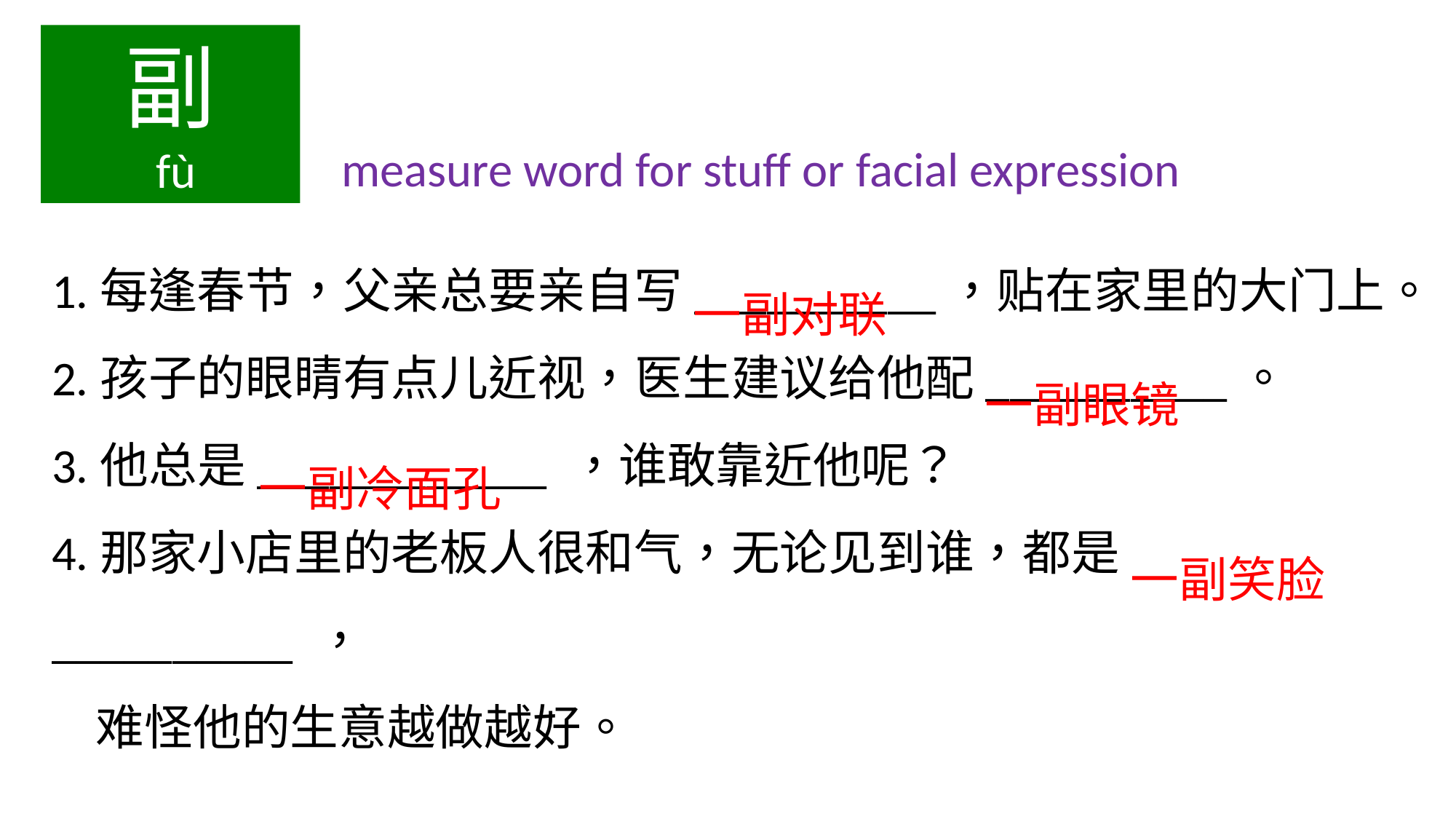

副
 fù
measure word for stuff or facial expression
1.每逢春节，父亲总要亲自写__________，贴在家里的大门上。
2.孩子的眼睛有点儿近视，医生建议给他配__________。
3.他总是____________ ，谁敢靠近他呢？
4.那家小店里的老板人很和气，无论见到谁，都是__________ ，
   难怪他的生意越做越好。
一副对联
一副眼镜
一副冷面孔
一副笑脸